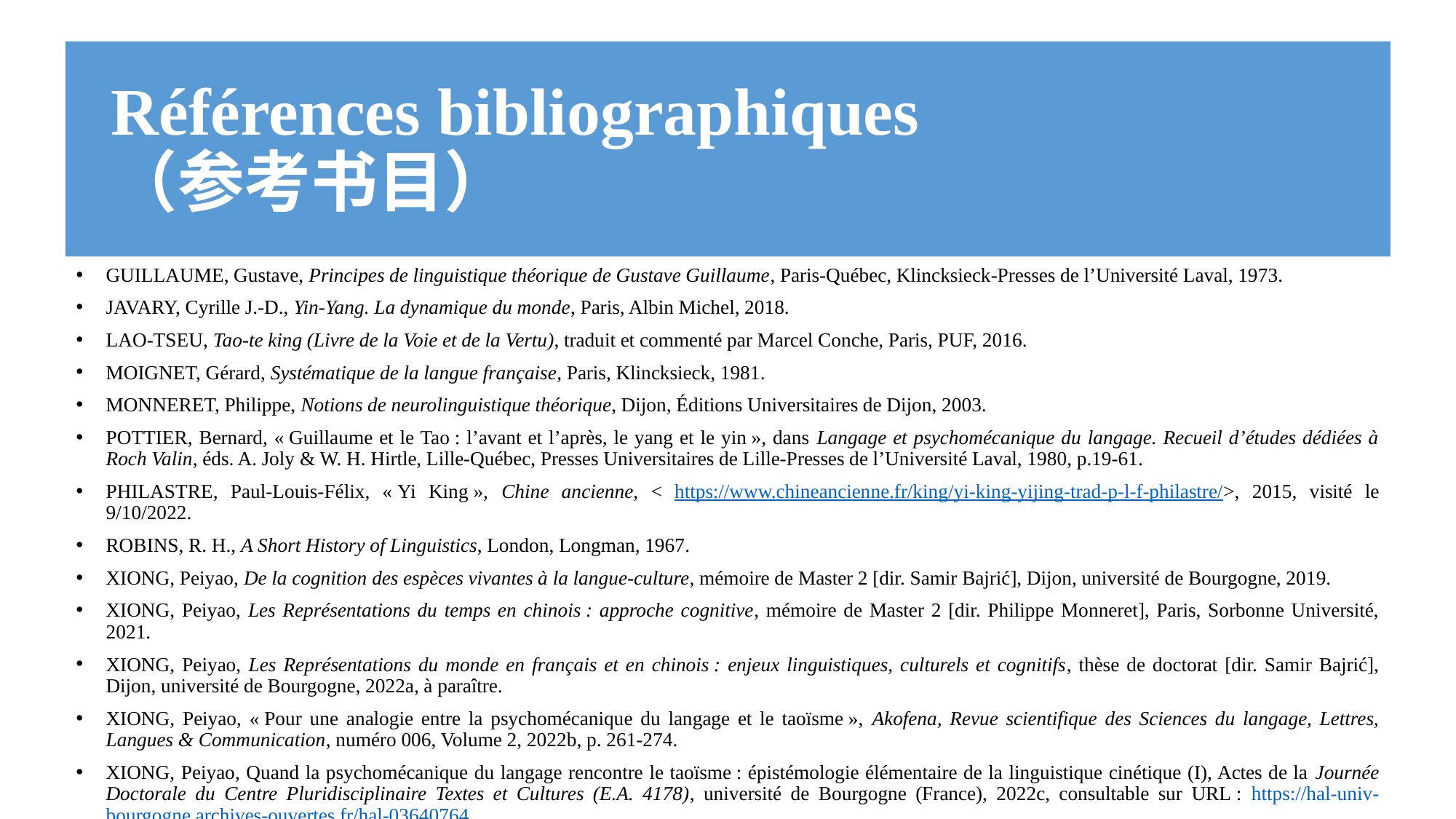

# Références bibliographiques （参考书目）
GUILLAUME, Gustave, Principes de linguistique théorique de Gustave Guillaume, Paris-Québec, Klincksieck-Presses de l’Université Laval, 1973.
JAVARY, Cyrille J.-D., Yin-Yang. La dynamique du monde, Paris, Albin Michel, 2018.
LAO-TSEU, Tao-te king (Livre de la Voie et de la Vertu), traduit et commenté par Marcel Conche, Paris, PUF, 2016.
MOIGNET, Gérard, Systématique de la langue française, Paris, Klincksieck, 1981.
MONNERET, Philippe, Notions de neurolinguistique théorique, Dijon, Éditions Universitaires de Dijon, 2003.
POTTIER, Bernard, « Guillaume et le Tao : l’avant et l’après, le yang et le yin », dans Langage et psychomécanique du langage. Recueil d’études dédiées à Roch Valin, éds. A. Joly & W. H. Hirtle, Lille-Québec, Presses Universitaires de Lille-Presses de l’Université Laval, 1980, p.19-61.
PHILASTRE, Paul-Louis-Félix, « Yi King », Chine ancienne, < https://www.chineancienne.fr/king/yi-king-yijing-trad-p-l-f-philastre/>, 2015, visité le 9/10/2022.
ROBINS, R. H., A Short History of Linguistics, London, Longman, 1967.
XIONG, Peiyao, De la cognition des espèces vivantes à la langue-culture, mémoire de Master 2 [dir. Samir Bajrić], Dijon, université de Bourgogne, 2019.
XIONG, Peiyao, Les Représentations du temps en chinois : approche cognitive, mémoire de Master 2 [dir. Philippe Monneret], Paris, Sorbonne Université, 2021.
XIONG, Peiyao, Les Représentations du monde en français et en chinois : enjeux linguistiques, culturels et cognitifs, thèse de doctorat [dir. Samir Bajrić], Dijon, université de Bourgogne, 2022a, à paraître.
XIONG, Peiyao, « Pour une analogie entre la psychomécanique du langage et le taoïsme », Akofena, Revue scientifique des Sciences du langage, Lettres, Langues & Communication, numéro 006, Volume 2, 2022b, p. 261-274.
XIONG, Peiyao, Quand la psychomécanique du langage rencontre le taoïsme : épistémologie élémentaire de la linguistique cinétique (I), Actes de la Journée Doctorale du Centre Pluridisciplinaire Textes et Cultures (E.A. 4178), université de Bourgogne (France), 2022c, consultable sur URL : https://hal-univ- bourgogne.archives-ouvertes.fr/hal-03640764.